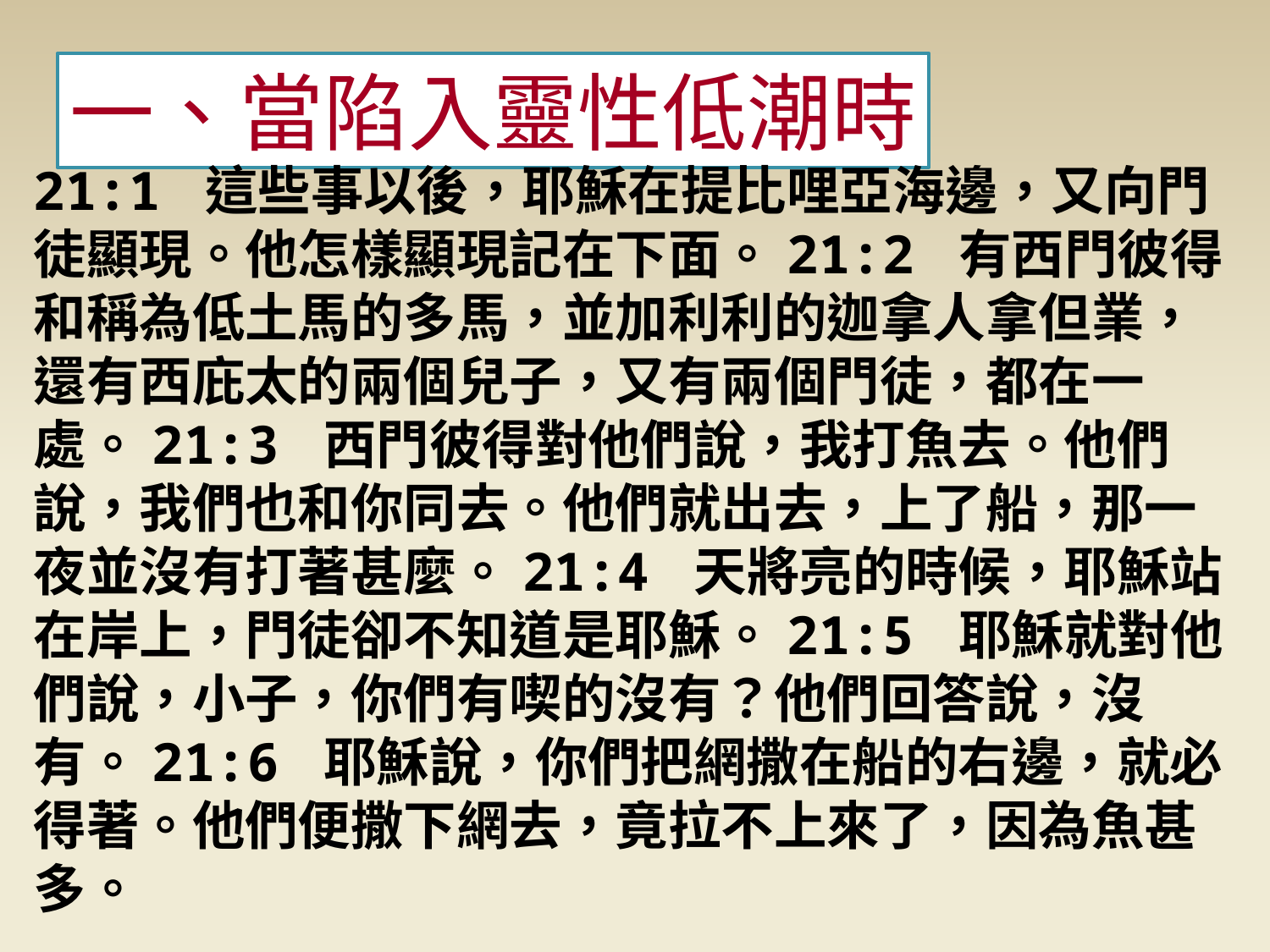

一、當陷入靈性低潮時
21:1 這些事以後，耶穌在提比哩亞海邊，又向門徒顯現。他怎樣顯現記在下面。21:2 有西門彼得和稱為低土馬的多馬，並加利利的迦拿人拿但業，還有西庇太的兩個兒子，又有兩個門徒，都在一處。21:3 西門彼得對他們說，我打魚去。他們說，我們也和你同去。他們就出去，上了船，那一夜並沒有打著甚麼。21:4 天將亮的時候，耶穌站在岸上，門徒卻不知道是耶穌。21:5 耶穌就對他們說，小子，你們有喫的沒有？他們回答說，沒有。21:6 耶穌說，你們把網撒在船的右邊，就必得著。他們便撒下網去，竟拉不上來了，因為魚甚多。